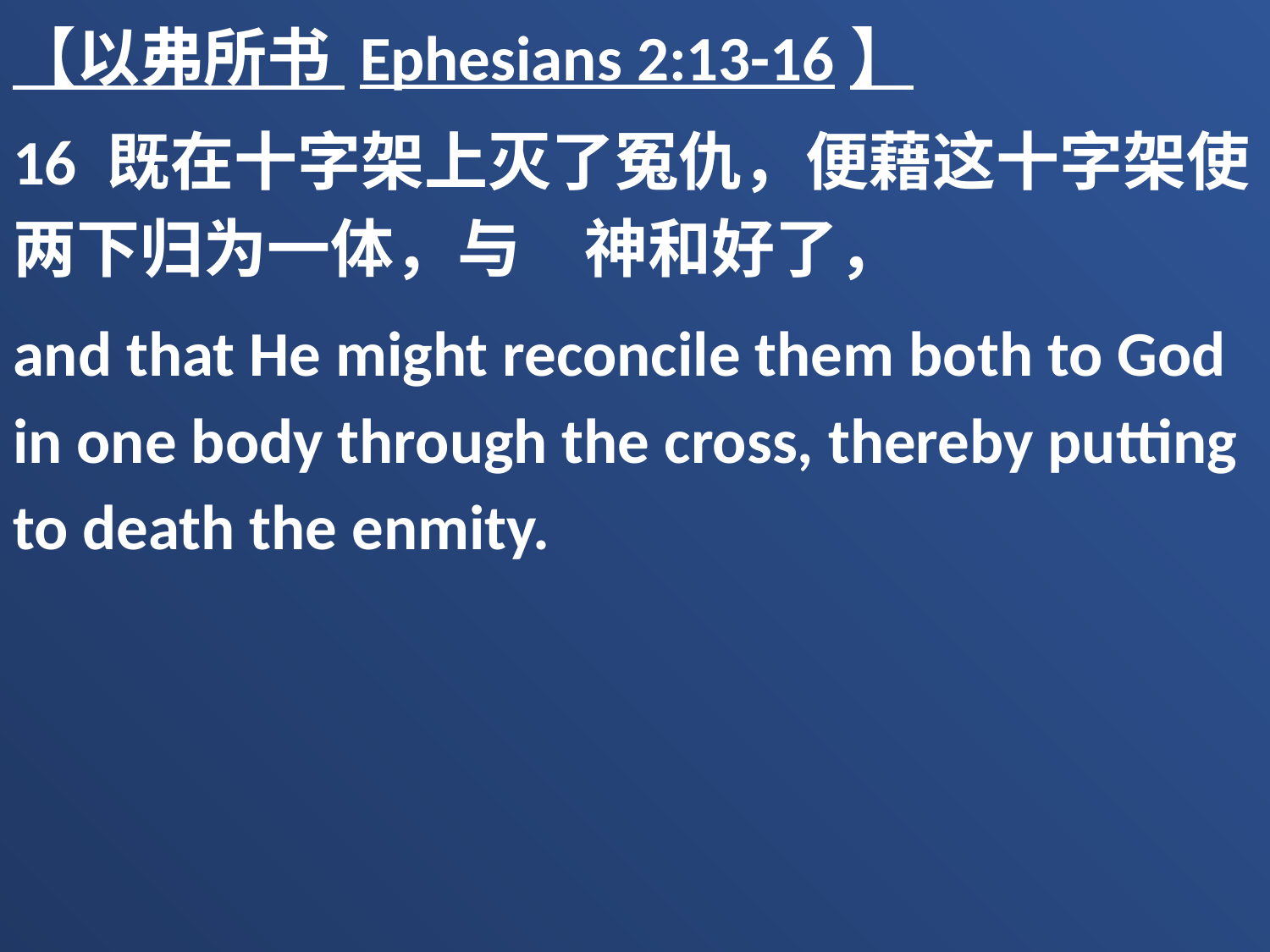

【以弗所书 Ephesians 2:13-16】
16 既在十字架上灭了冤仇，便藉这十字架使两下归为一体，与　神和好了，
and that He might reconcile them both to God in one body through the cross, thereby putting to death the enmity.